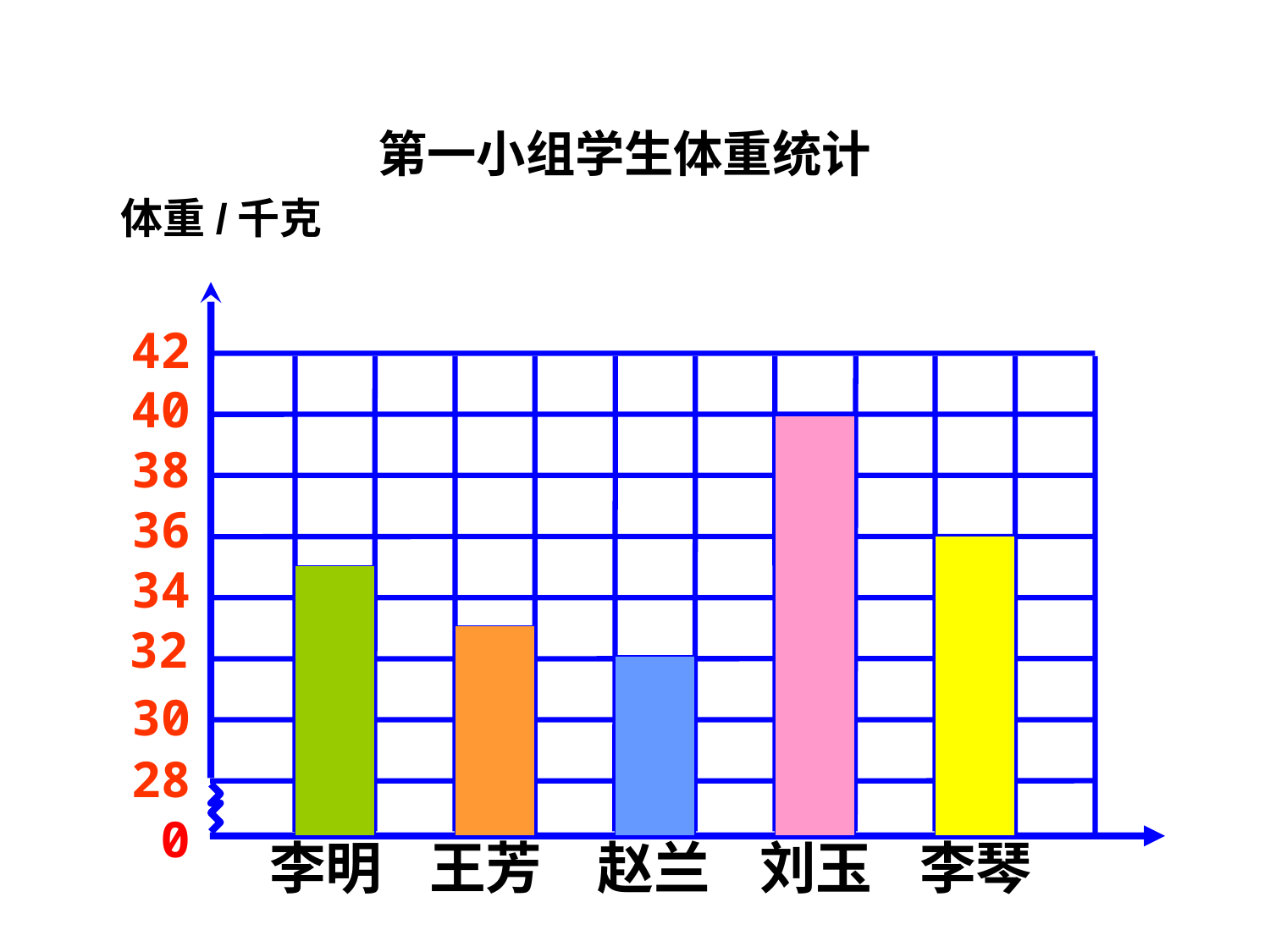

第一小组学生体重统计
体重/千克

42

40

38
36

34

32

30
28
0
李明
王芳
赵兰
刘玉
李琴